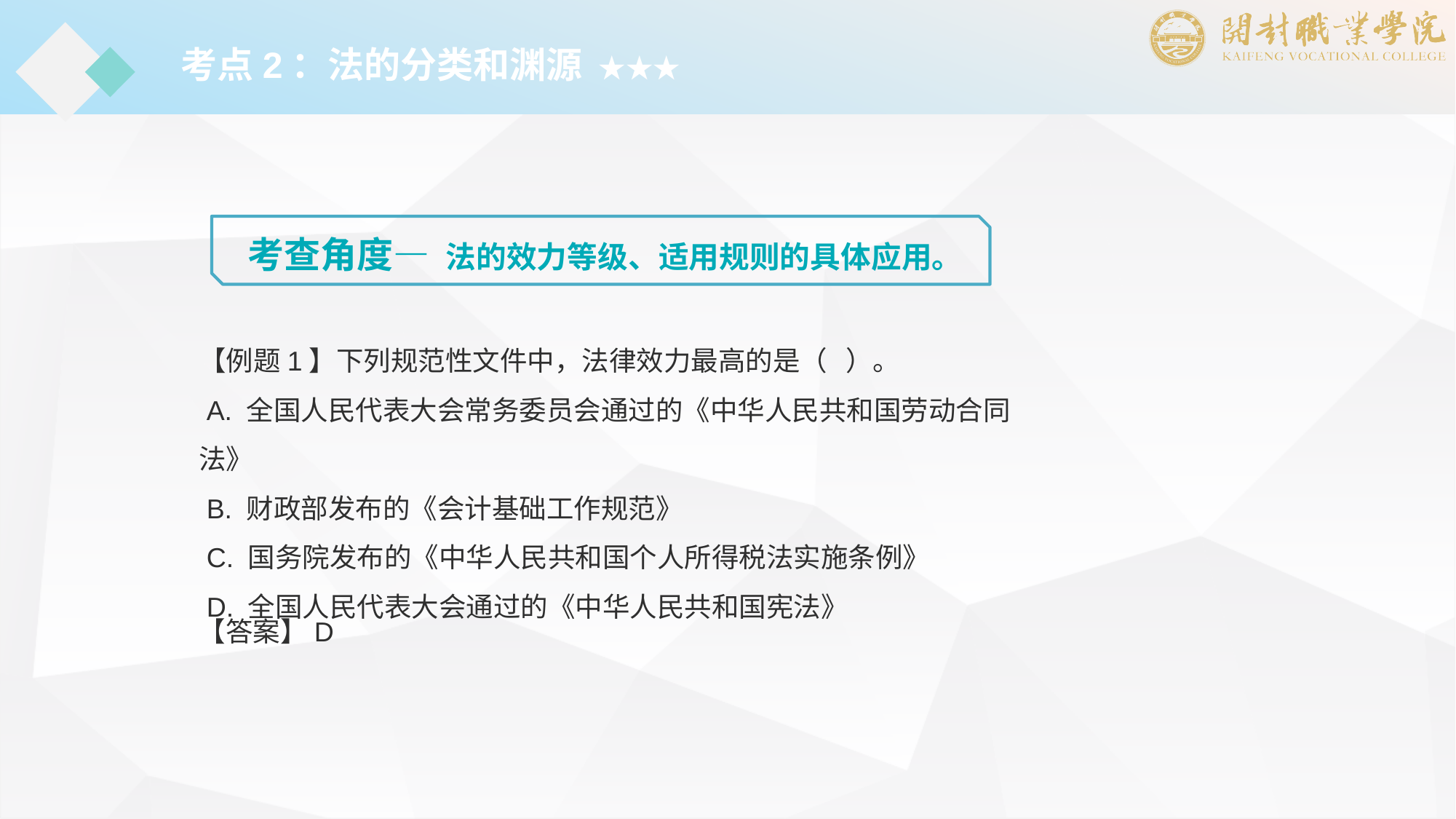

考点2：法的分类和渊源  ★★★

考查角度—  法的效力等级、适用规则的具体应用。
【例题1】下列规范性文件中，法律效力最高的是（   ）。
 A. 全国人民代表大会常务委员会通过的《中华人民共和国劳动合同法》
 B. 财政部发布的《会计基础工作规范》
 C. 国务院发布的《中华人民共和国个人所得税法实施条例》
 D. 全国人民代表大会通过的《中华人民共和国宪法》
【答案】D